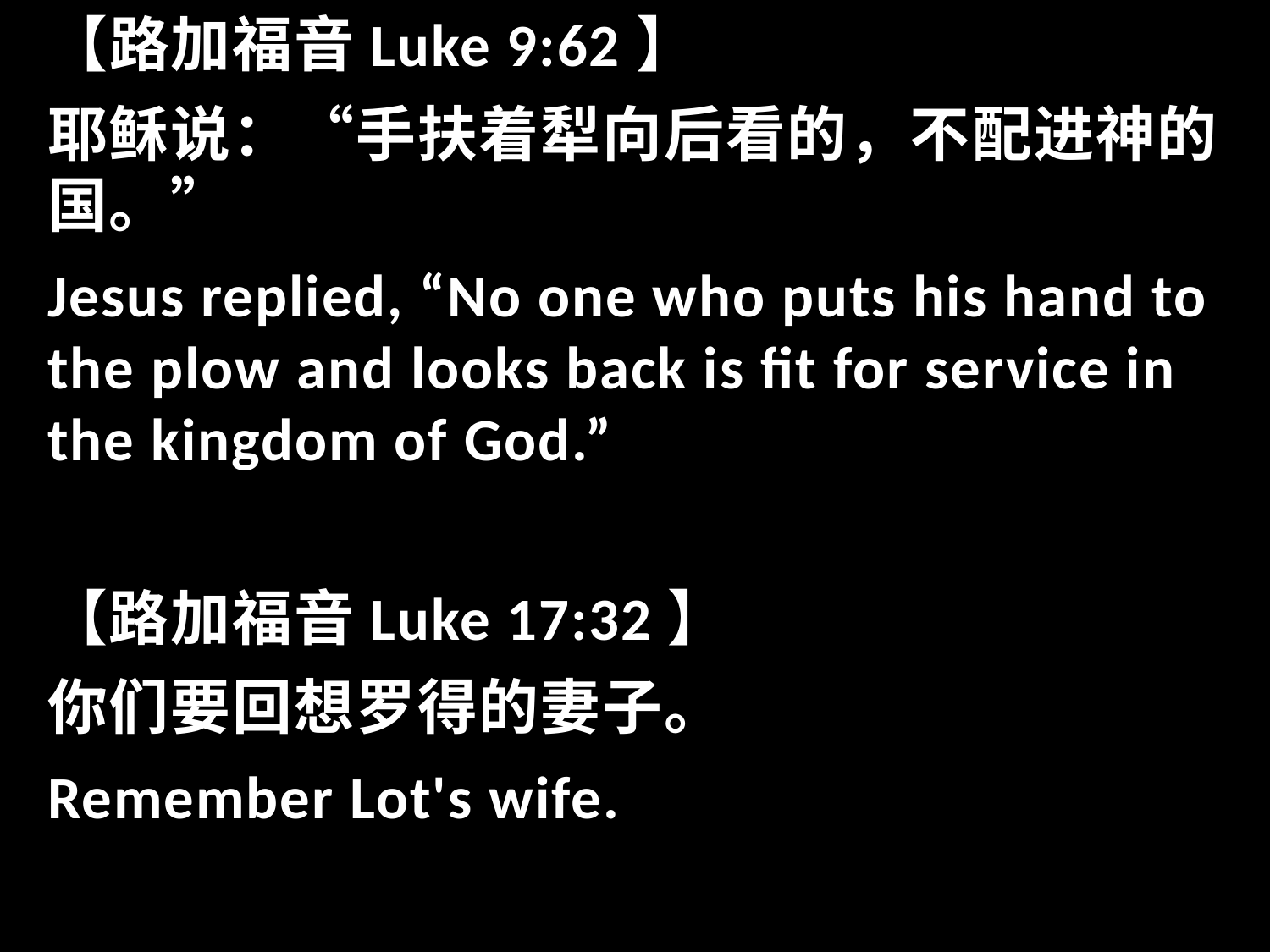

【路加福音Luke 9:62】
耶稣说：“手扶着犁向后看的，不配进神的国。”
Jesus replied, “No one who puts his hand to the plow and looks back is fit for service in the kingdom of God.”

【路加福音Luke 17:32】
你们要回想罗得的妻子。
Remember Lot's wife.